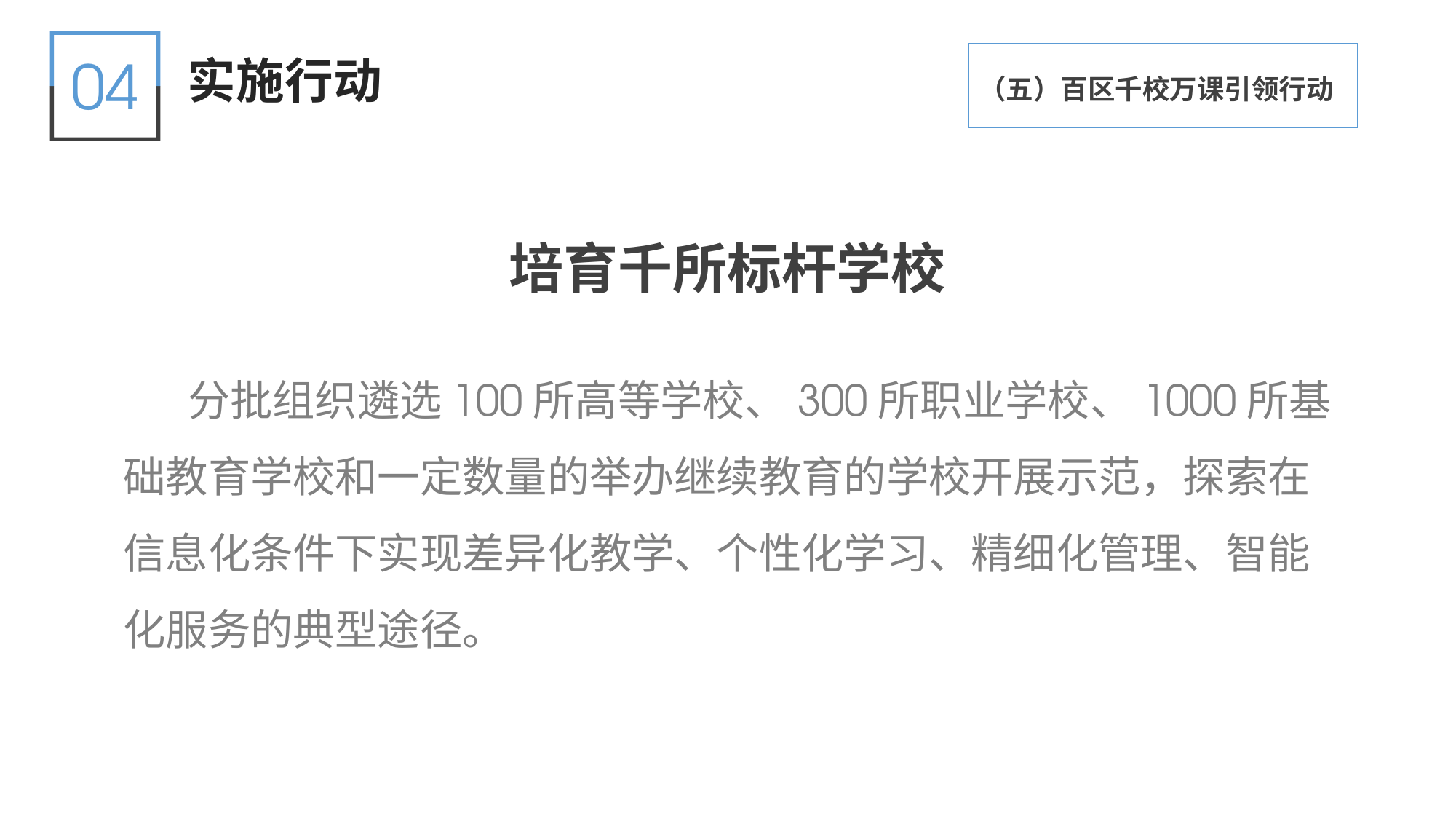

04

实施行动
（五）百区千校万课引领行动

培育千所标杆学校
分批组织遴选100所高等学校、300所职业学校、1000所基础教育学校和一定数量的举办继续教育的学校开展示范，探索在信息化条件下实现差异化教学、个性化学习、精细化管理、智能化服务的典型途径。